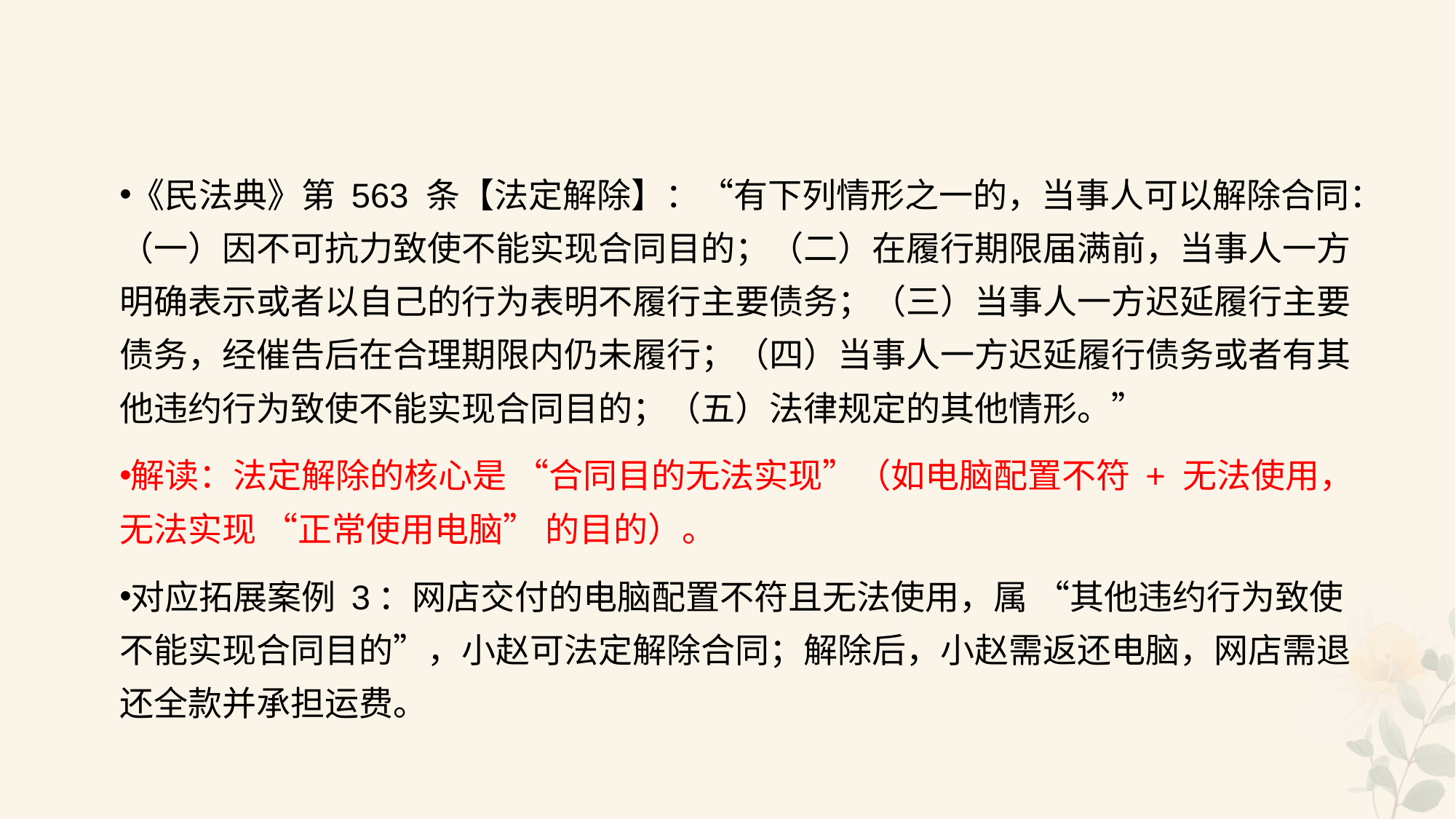

#
《民法典》第 563 条【法定解除】：“有下列情形之一的，当事人可以解除合同：（一）因不可抗力致使不能实现合同目的；（二）在履行期限届满前，当事人一方明确表示或者以自己的行为表明不履行主要债务；（三）当事人一方迟延履行主要债务，经催告后在合理期限内仍未履行；（四）当事人一方迟延履行债务或者有其他违约行为致使不能实现合同目的；（五）法律规定的其他情形。”
解读：法定解除的核心是 “合同目的无法实现”（如电脑配置不符 + 无法使用，无法实现 “正常使用电脑” 的目的）。
对应拓展案例 3：网店交付的电脑配置不符且无法使用，属 “其他违约行为致使不能实现合同目的”，小赵可法定解除合同；解除后，小赵需返还电脑，网店需退还全款并承担运费。